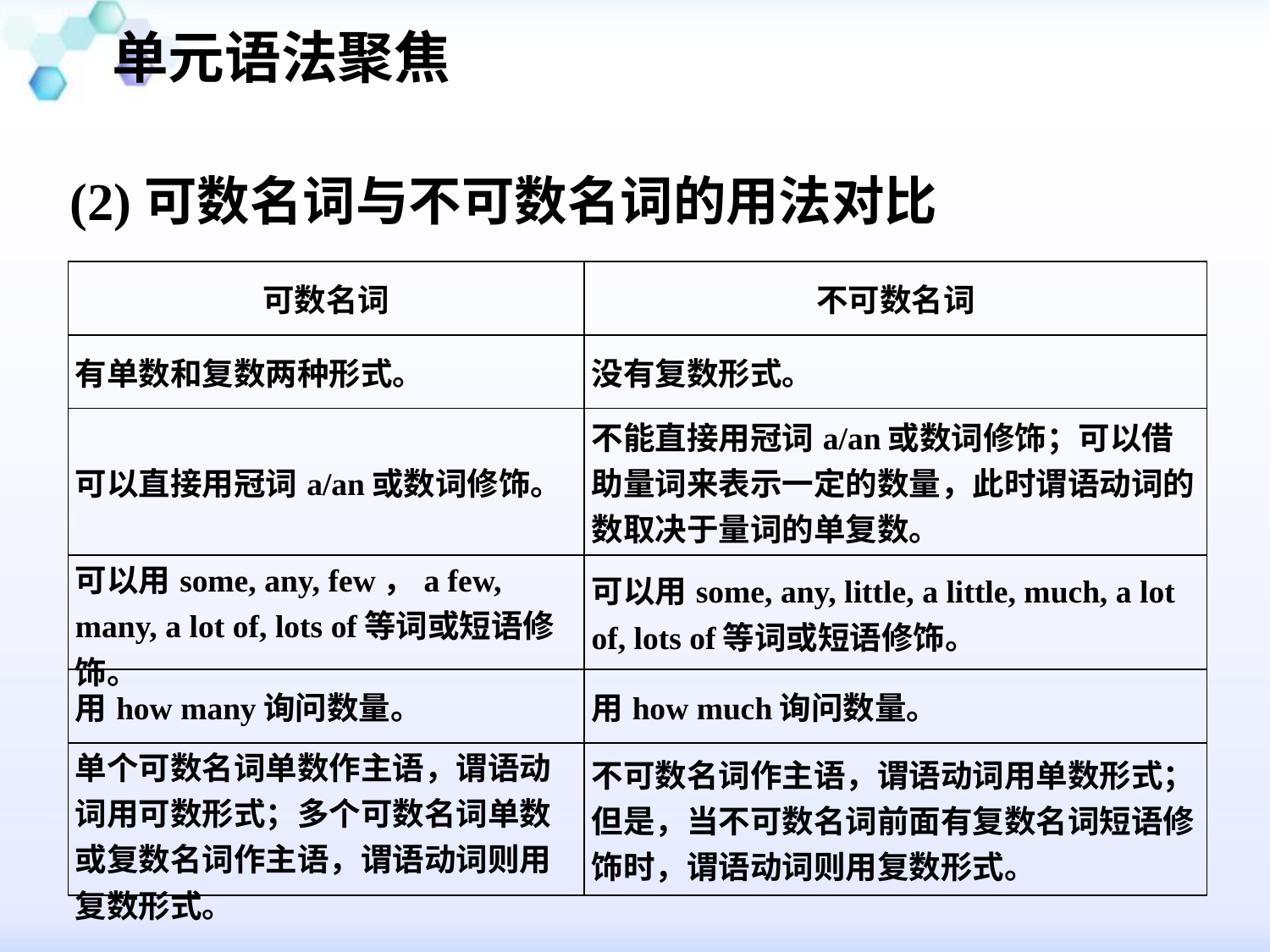

单元语法聚焦
#
(2)可数名词与不可数名词的用法对比
| 可数名词 | 不可数名词 |
| --- | --- |
| 有单数和复数两种形式。 | 没有复数形式。 |
| 可以直接用冠词a/an或数词修饰。 | 不能直接用冠词a/an或数词修饰；可以借助量词来表示一定的数量，此时谓语动词的数取决于量词的单复数。 |
| 可以用some, any, few，a few, many, a lot of, lots of等词或短语修饰。 | 可以用some, any, little, a little, much, a lot of, lots of等词或短语修饰。 |
| 用how many询问数量。 | 用how much询问数量。 |
| 单个可数名词单数作主语，谓语动词用可数形式；多个可数名词单数或复数名词作主语，谓语动词则用复数形式。 | 不可数名词作主语，谓语动词用单数形式；但是，当不可数名词前面有复数名词短语修饰时，谓语动词则用复数形式。 |